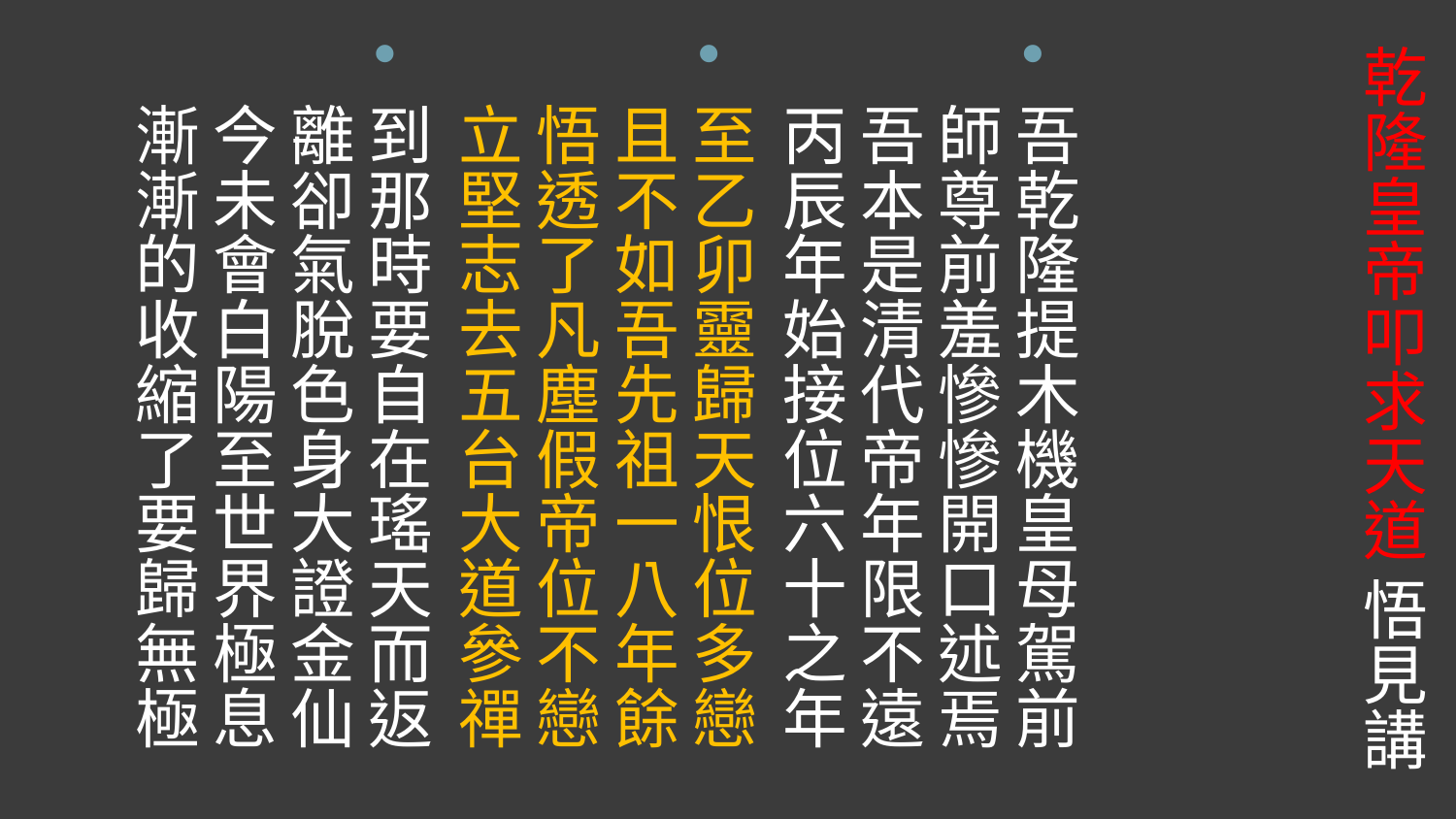

吾乾隆提木機皇母駕前師尊前羞慘慘開口述焉
吾本是清代帝年限不遠丙辰年始接位六十之年
至乙卯靈歸天恨位多戀且不如吾先祖一八年餘
悟透了凡塵假帝位不戀立堅志去五台大道參禪
到那時要自在瑤天而返離卻氣脫色身大證金仙
今未會白陽至世界極息漸漸的收縮了要歸無極

# 乾隆皇帝叩求天道 悟見講